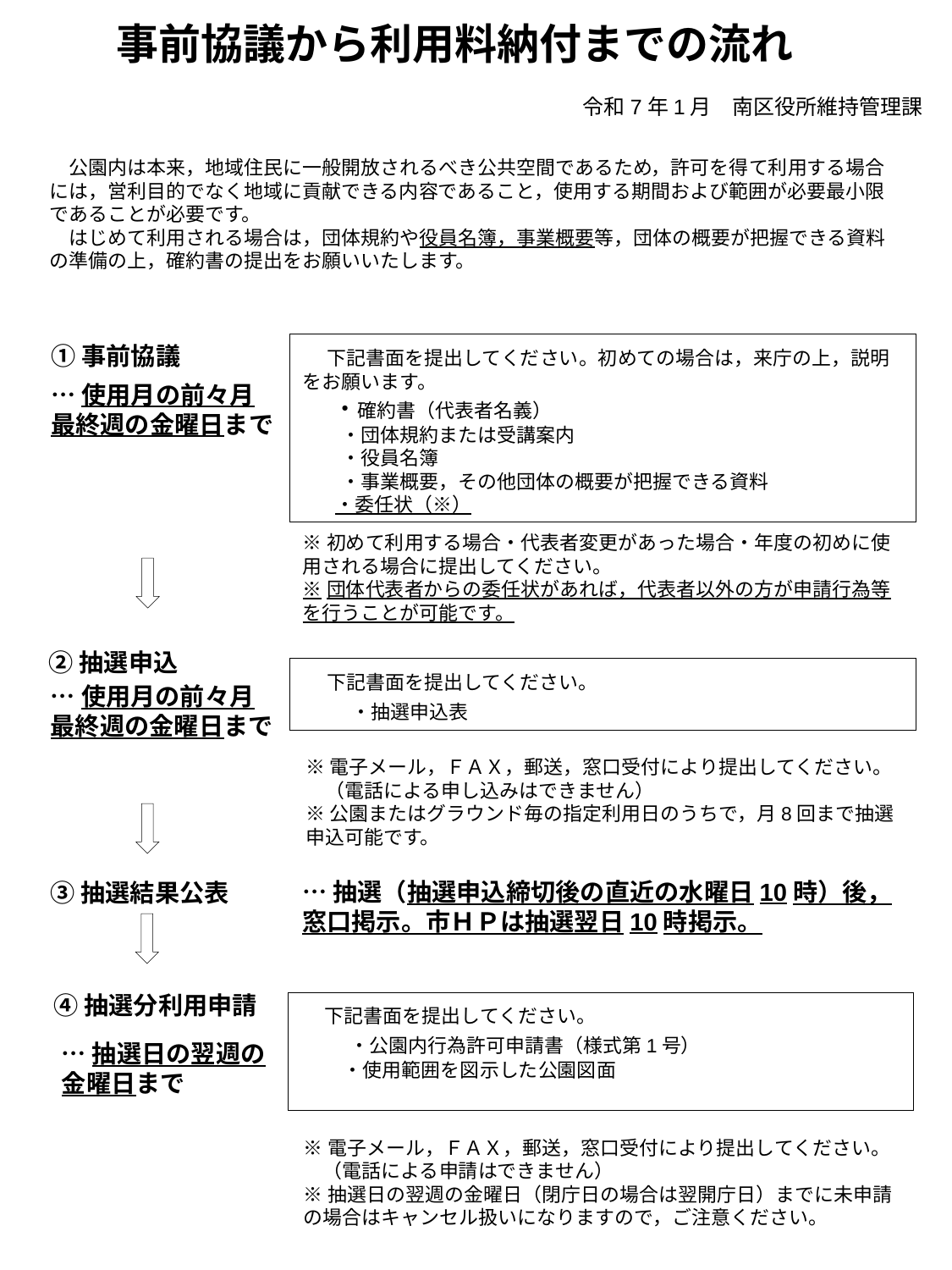

事前協議から利用料納付までの流れ

令和7年1月　南区役所維持管理課
　公園内は本来，地域住民に一般開放されるべき公共空間であるため，許可を得て利用する場合には，営利目的でなく地域に貢献できる内容であること，使用する期間および範囲が必要最小限であることが必要です。
　はじめて利用される場合は，団体規約や役員名簿，事業概要等，団体の概要が把握できる資料の準備の上，確約書の提出をお願いいたします。

　下記書面を提出してください。初めての場合は，来庁の上，説明をお願います。
　 ・確約書（代表者名義）
　　・団体規約または受講案内
　　・役員名簿
　　・事業概要，その他団体の概要が把握できる資料
　   ・委任状（※）
①事前協議
…使用月の前々月
最終週の金曜日まで
※初めて利用する場合・代表者変更があった場合・年度の初めに使用される場合に提出してください。
※団体代表者からの委任状があれば，代表者以外の方が申請行為等を行うことが可能です。

②抽選申込
　下記書面を提出してください。
　　・抽選申込表
…使用月の前々月
最終週の金曜日まで

※電子メール，ＦＡＸ，郵送，窓口受付により提出してください。
　（電話による申し込みはできません）
※公園またはグラウンド毎の指定利用日のうちで，月8回まで抽選申込可能です。

…抽選（抽選申込締切後の直近の水曜日10時）後，窓口掲示。市ＨＰは抽選翌日10時掲示。
③抽選結果公表

④抽選分利用申請
　下記書面を提出してください。
　　・公園内行為許可申請書（様式第1号）
　　 ・使用範囲を図示した公園図面

…抽選日の翌週の
金曜日まで
※電子メール，ＦＡＸ，郵送，窓口受付により提出してください。
　（電話による申請はできません）
※抽選日の翌週の金曜日（閉庁日の場合は翌開庁日）までに未申請の場合はキャンセル扱いになりますので，ご注意ください。